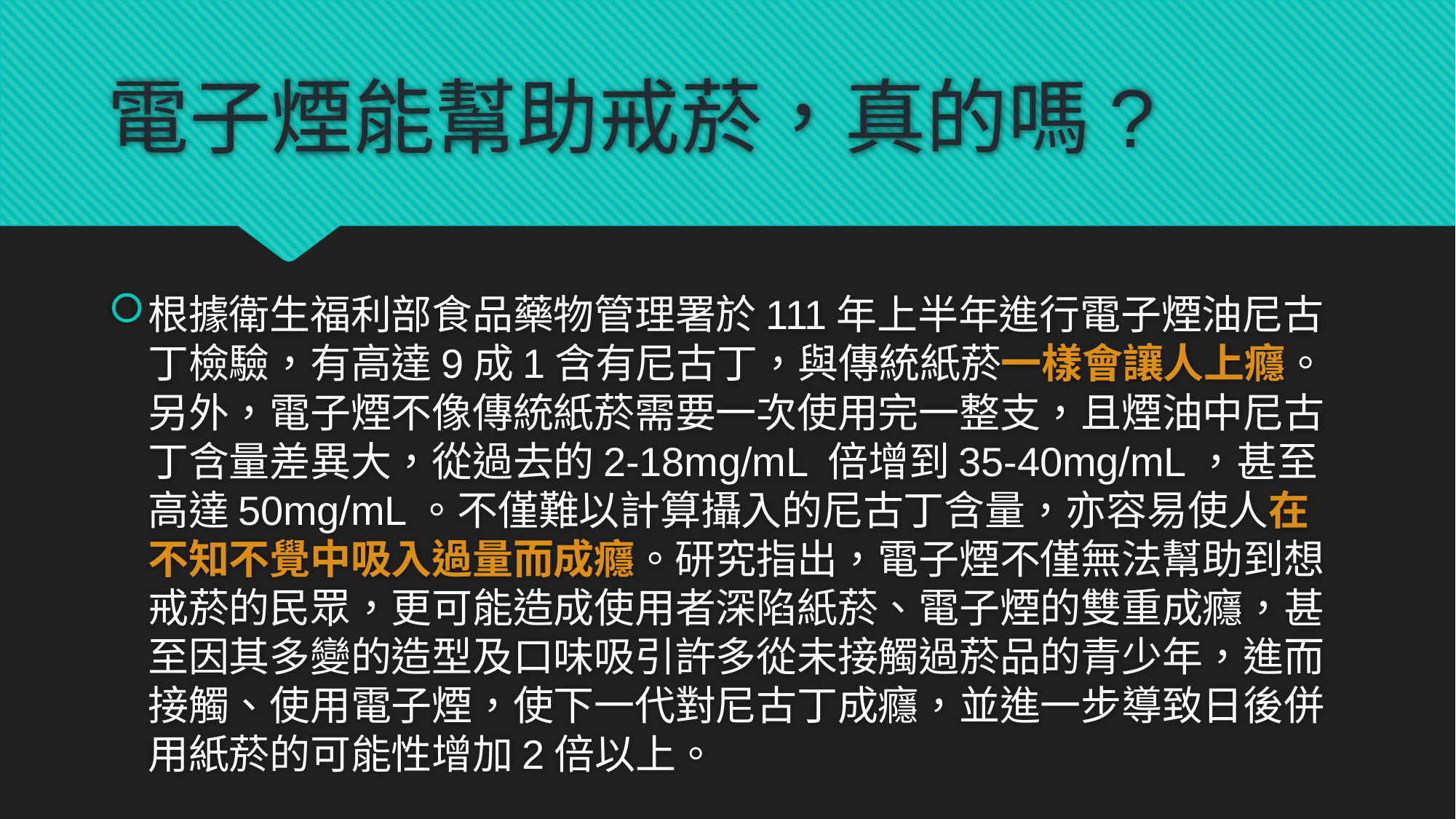

# 電子煙能幫助戒菸，真的嗎?
根據衛生福利部食品藥物管理署於111年上半年進行電子煙油尼古丁檢驗，有高達9成1含有尼古丁，與傳統紙菸一樣會讓人上癮。另外，電子煙不像傳統紙菸需要一次使用完一整支，且煙油中尼古丁含量差異大，從過去的2-18mg/mL 倍增到35-40mg/mL，甚至高達50mg/mL。不僅難以計算攝入的尼古丁含量，亦容易使人在不知不覺中吸入過量而成癮。研究指出，電子煙不僅無法幫助到想戒菸的民眾，更可能造成使用者深陷紙菸、電子煙的雙重成癮，甚至因其多變的造型及口味吸引許多從未接觸過菸品的青少年，進而接觸、使用電子煙，使下一代對尼古丁成癮，並進一步導致日後併用紙菸的可能性增加2倍以上。